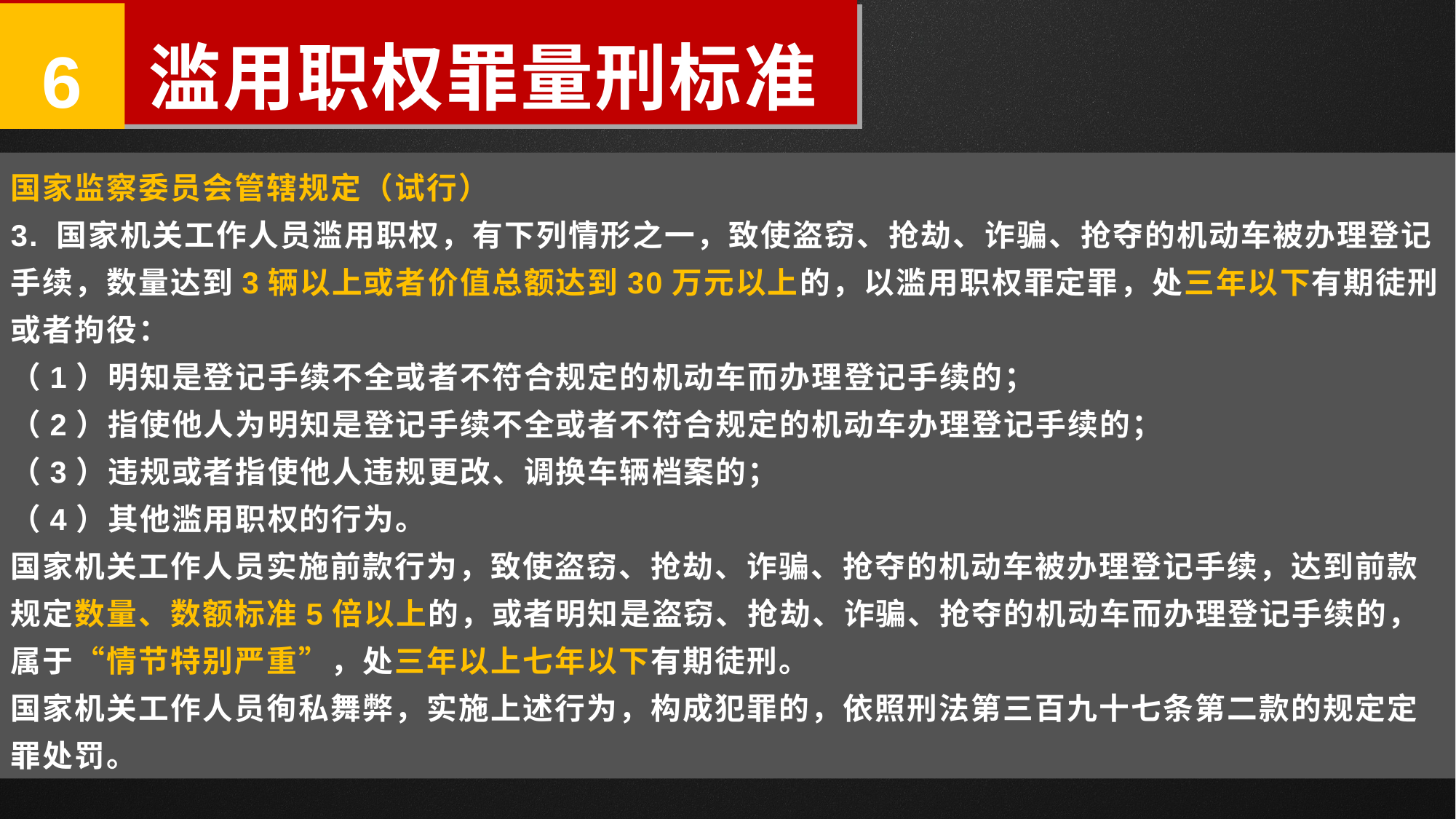

滥用职权罪量刑标准
6
国家监察委员会管辖规定（试行）
3. 国家机关工作人员滥用职权，有下列情形之一，致使盗窃、抢劫、诈骗、抢夺的机动车被办理登记手续，数量达到3辆以上或者价值总额达到30万元以上的，以滥用职权罪定罪，处三年以下有期徒刑或者拘役：
（1）明知是登记手续不全或者不符合规定的机动车而办理登记手续的；
（2）指使他人为明知是登记手续不全或者不符合规定的机动车办理登记手续的；
（3）违规或者指使他人违规更改、调换车辆档案的；
（4）其他滥用职权的行为。
国家机关工作人员实施前款行为，致使盗窃、抢劫、诈骗、抢夺的机动车被办理登记手续，达到前款规定数量、数额标准5倍以上的，或者明知是盗窃、抢劫、诈骗、抢夺的机动车而办理登记手续的，属于“情节特别严重”，处三年以上七年以下有期徒刑。
国家机关工作人员徇私舞弊，实施上述行为，构成犯罪的，依照刑法第三百九十七条第二款的规定定罪处罚。